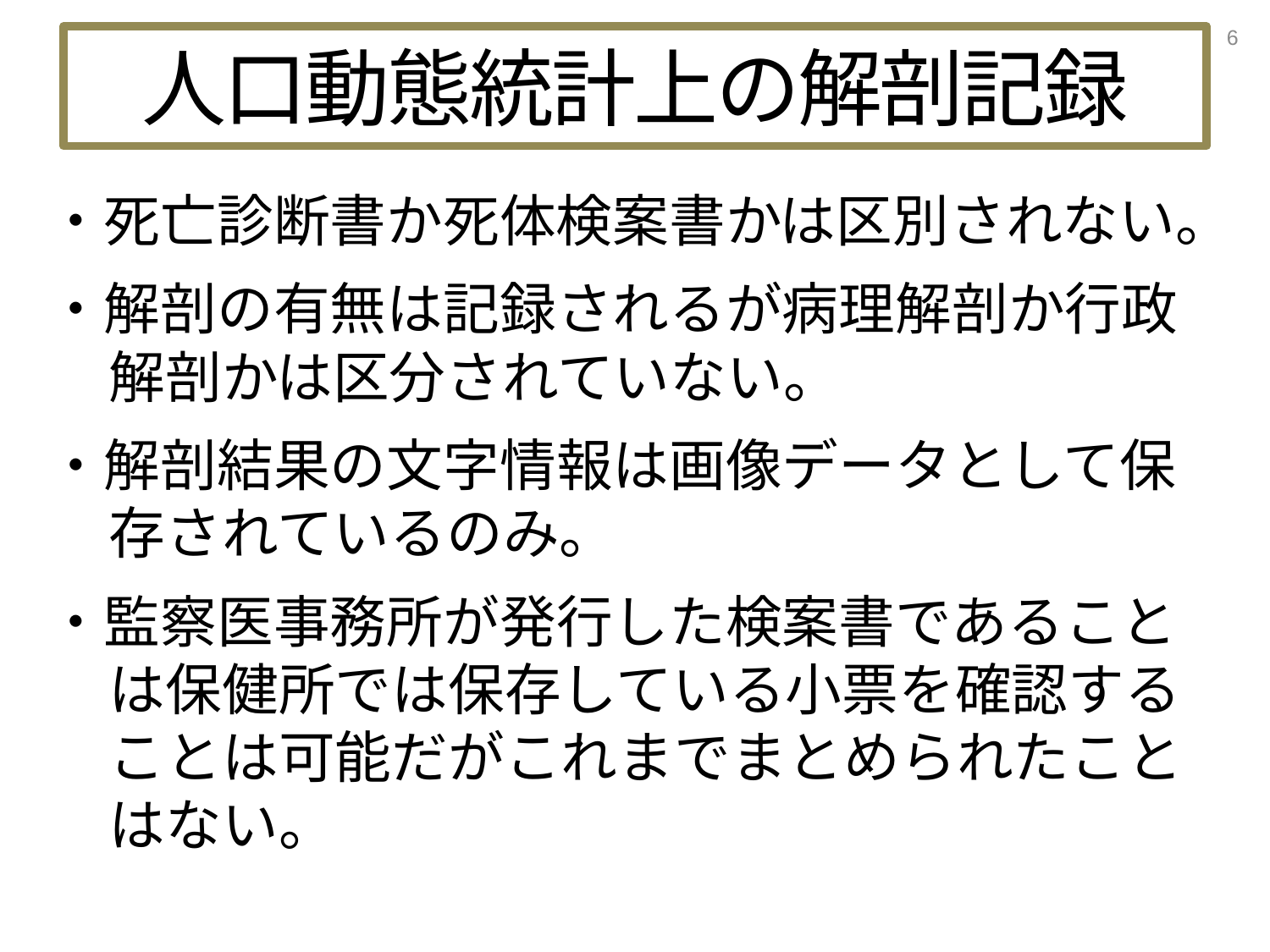

6
# 人口動態統計上の解剖記録
・死亡診断書か死体検案書かは区別されない。
・解剖の有無は記録されるが病理解剖か行政解剖かは区分されていない。
・解剖結果の文字情報は画像データとして保存されているのみ。
・監察医事務所が発行した検案書であることは保健所では保存している小票を確認することは可能だがこれまでまとめられたことはない。